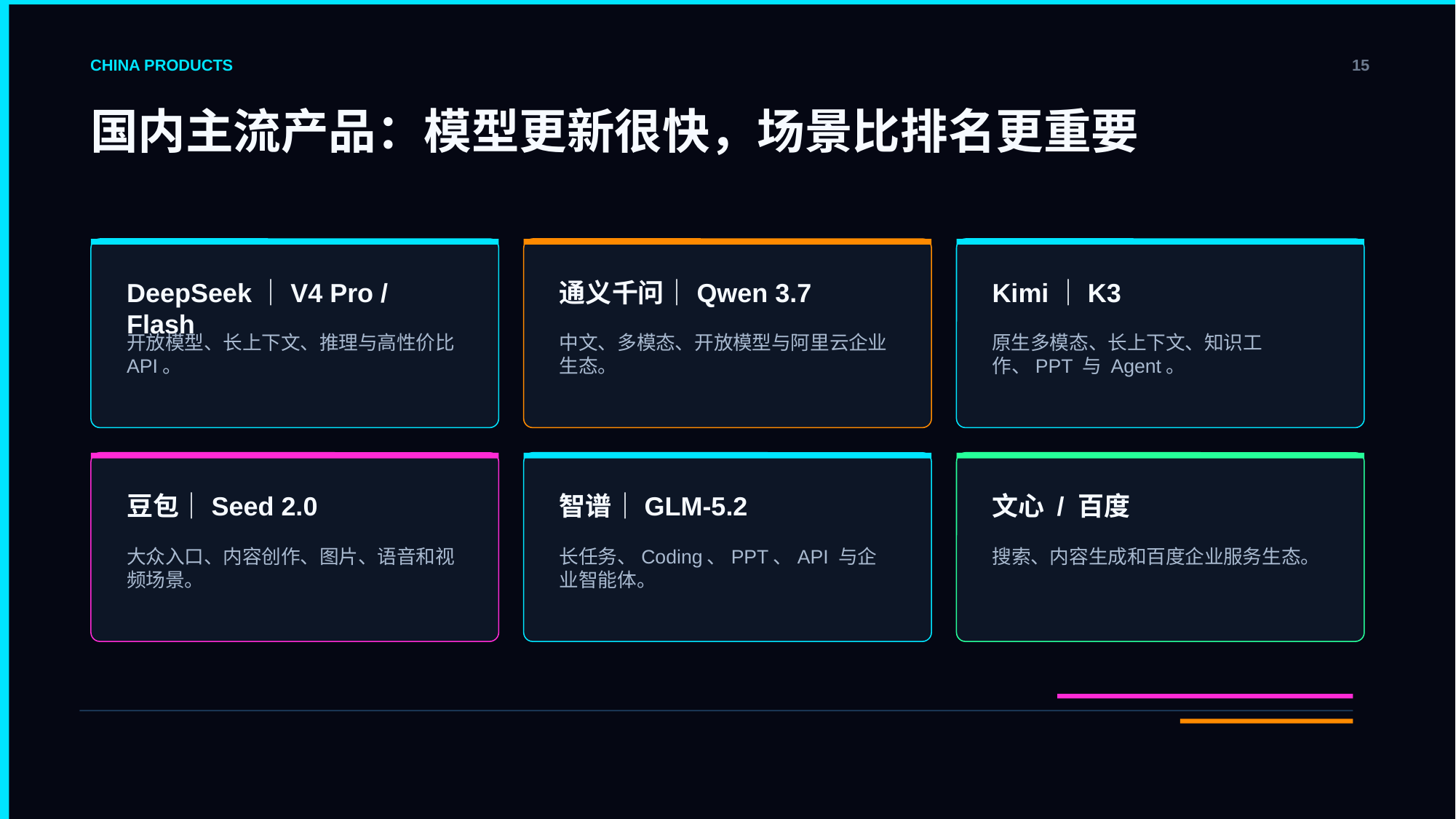

CHINA PRODUCTS
15
国内主流产品：模型更新很快，场景比排名更重要

DeepSeek｜V4 Pro / Flash
通义千问｜Qwen 3.7
Kimi｜K3
开放模型、长上下文、推理与高性价比 API。
中文、多模态、开放模型与阿里云企业生态。
原生多模态、长上下文、知识工作、PPT 与 Agent。

豆包｜Seed 2.0
智谱｜GLM-5.2
文心 / 百度
大众入口、内容创作、图片、语音和视频场景。
长任务、Coding、PPT、API 与企业智能体。
搜索、内容生成和百度企业服务生态。